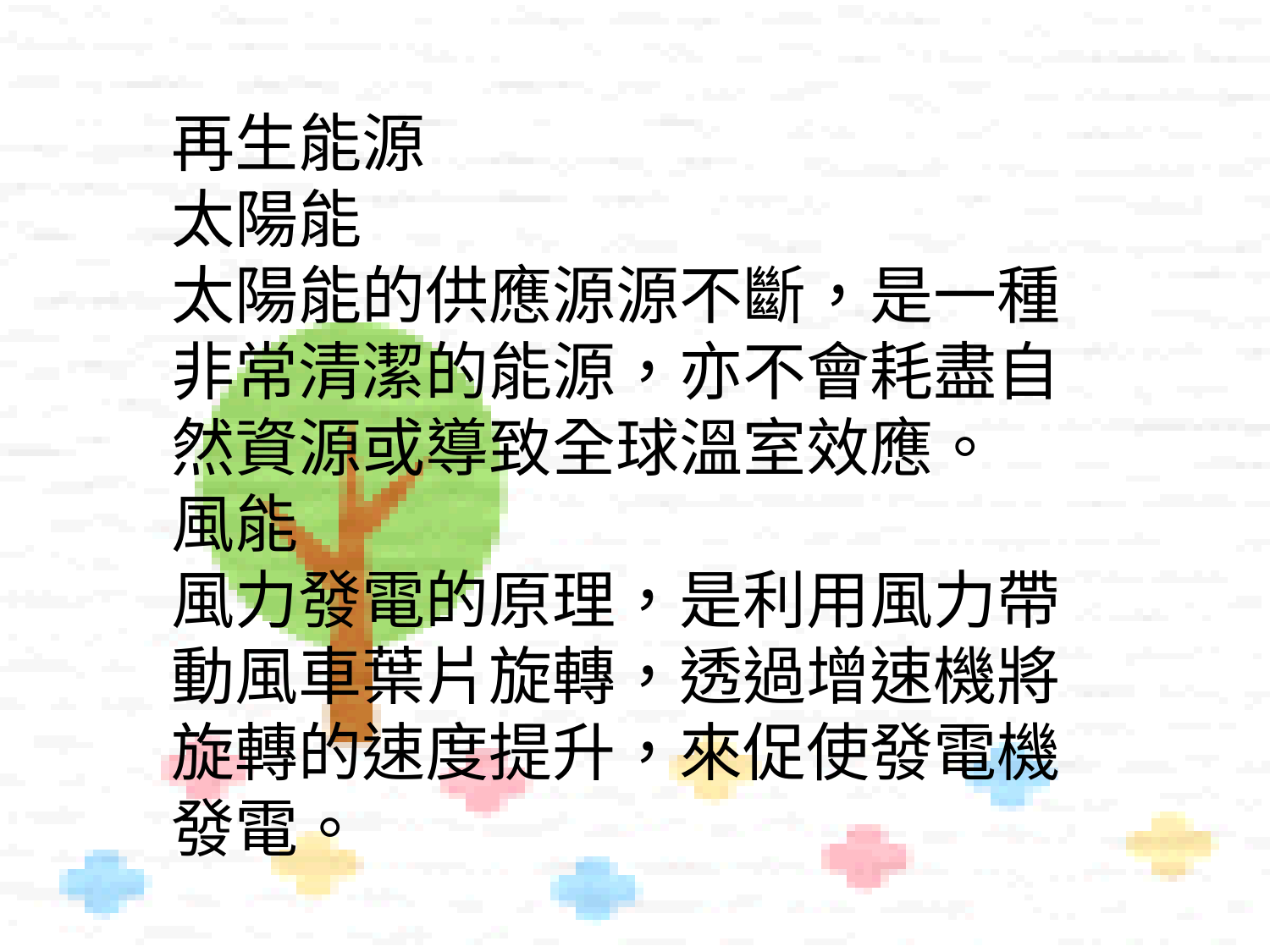

再生能源
太陽能
太陽能的供應源源不斷，是一種非常清潔的能源，亦不會耗盡自然資源或導致全球溫室效應。
風能
風力發電的原理，是利用風力帶動風車葉片旋轉，透過增速機將旋轉的速度提升，來促使發電機發電。
#